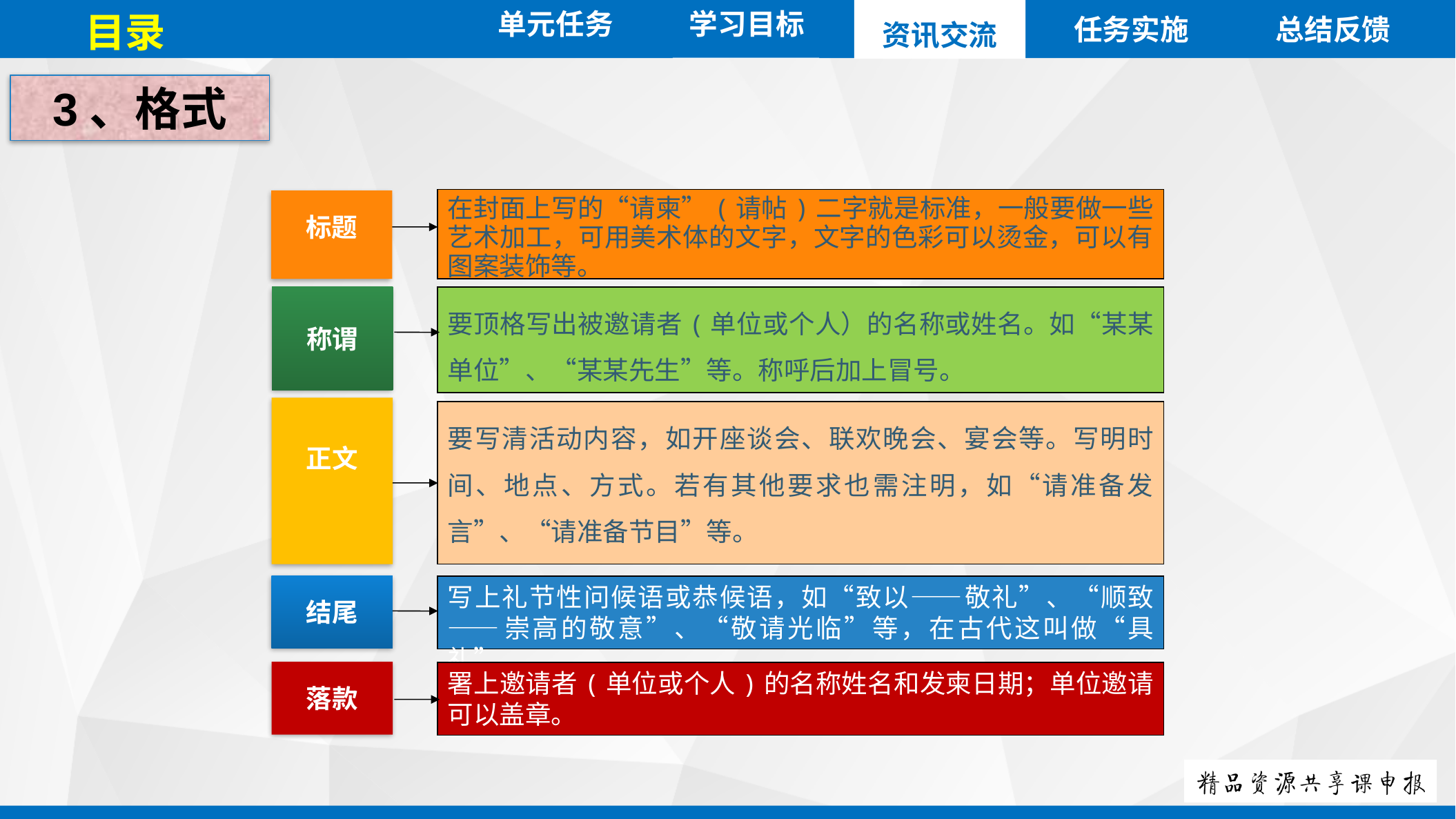

单元任务
目录
任务实施
总结反馈
资讯交流

学习目标

3、格式
在封面上写的“请柬”(请帖)二字就是标准，一般要做一些艺术加工，可用美术体的文字，文字的色彩可以烫金，可以有图案装饰等。
要顶格写出被邀请者(单位或个人）的名称或姓名。如“某某单位”、“某某先生”等。称呼后加上冒号。
要写清活动内容，如开座谈会、联欢晚会、宴会等。写明时间、地点、方式。若有其他要求也需注明，如“请准备发言”、“请准备节目”等。
写上礼节性问候语或恭候语，如“致以——敬礼”、“顺致——崇高的敬意”、“敬请光临”等，在古代这叫做“具礼”。
署上邀请者(单位或个人)的名称姓名和发柬日期；单位邀请可以盖章。
标题

称谓

正文

结尾

落款